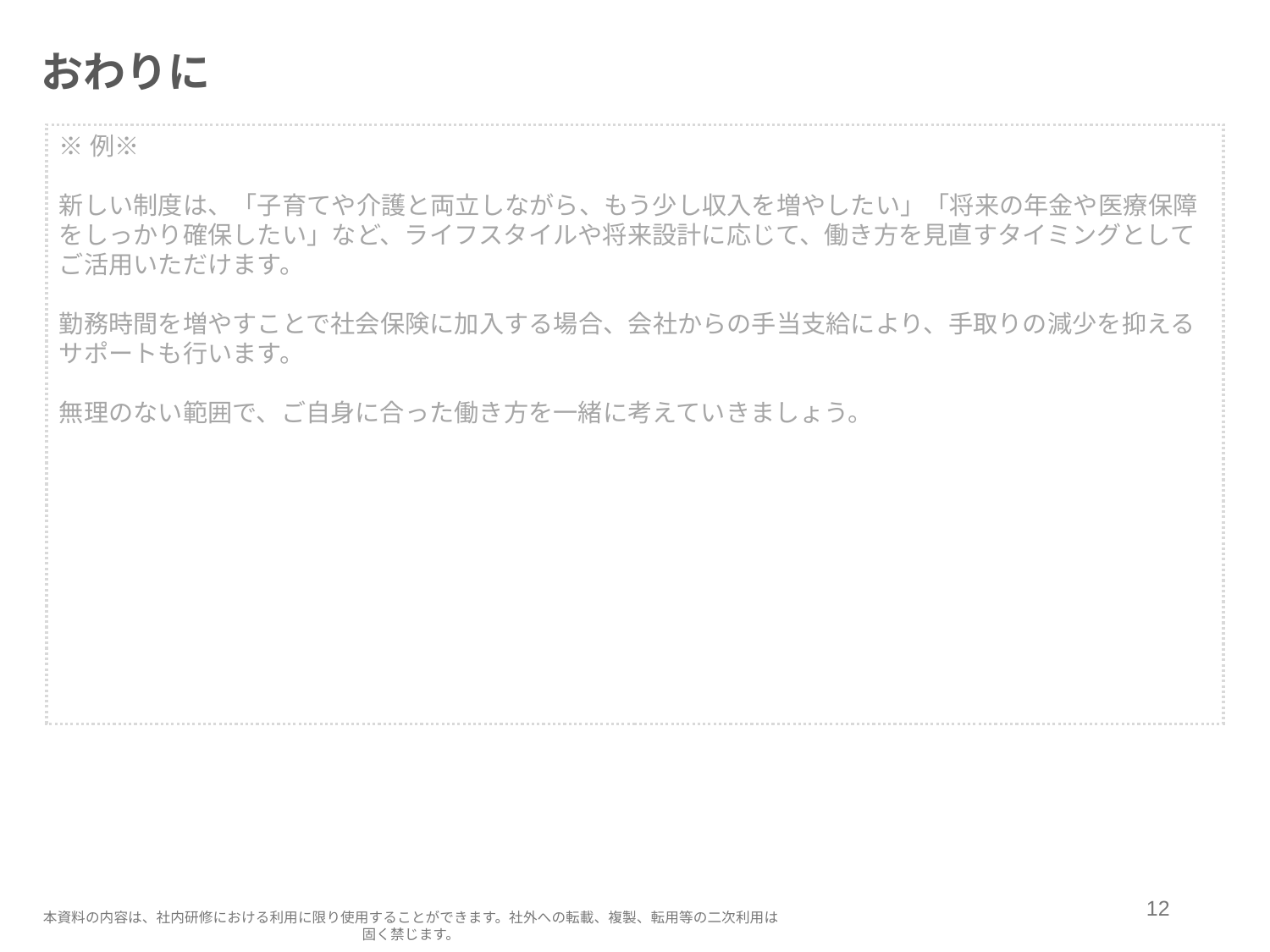

おわりに
※例※

新しい制度は、「子育てや介護と両立しながら、もう少し収入を増やしたい」「将来の年金や医療保障をしっかり確保したい」など、ライフスタイルや将来設計に応じて、働き方を見直すタイミングとしてご活用いただけます。

勤務時間を増やすことで社会保険に加入する場合、会社からの手当支給により、手取りの減少を抑えるサポートも行います。

無理のない範囲で、ご自身に合った働き方を一緒に考えていきましょう。

12
本資料の内容は、社内研修における利用に限り使用することができます。社外への転載、複製、転用等の二次利用は固く禁じます。